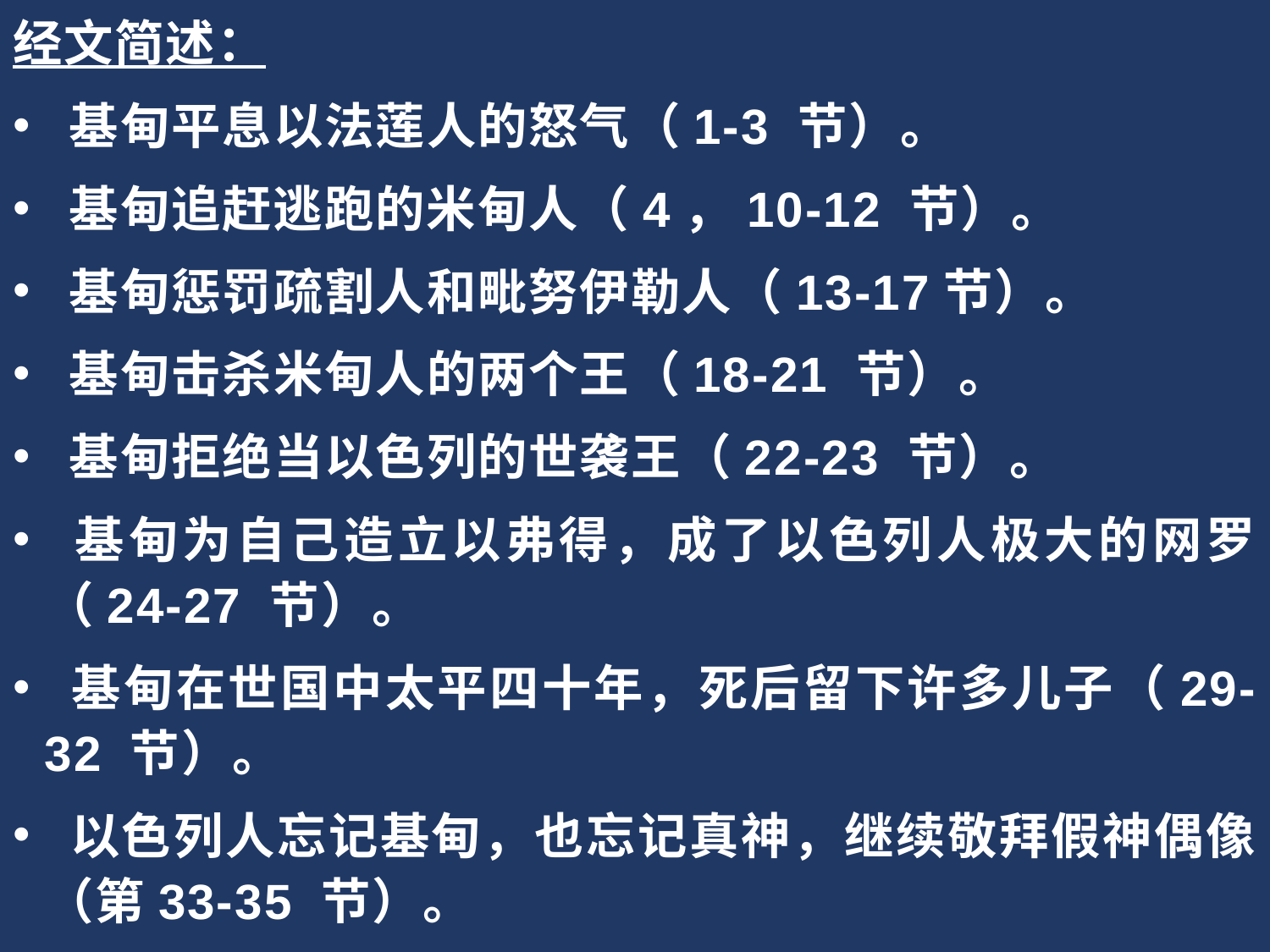

经文简述：
 基甸平息以法莲人的怒气（1-3 节）。
 基甸追赶逃跑的米甸人（4，10-12 节）。
 基甸惩罚疏割人和毗努伊勒人（13-17节）。
 基甸击杀米甸人的两个王（18-21 节）。
 基甸拒绝当以色列的世袭王（22-23 节）。
 基甸为自己造立以弗得，成了以色列人极大的网罗（24-27 节）。
 基甸在世国中太平四十年，死后留下许多儿子（29-32 节）。
 以色列人忘记基甸，也忘记真神，继续敬拜假神偶像（第33-35 节）。